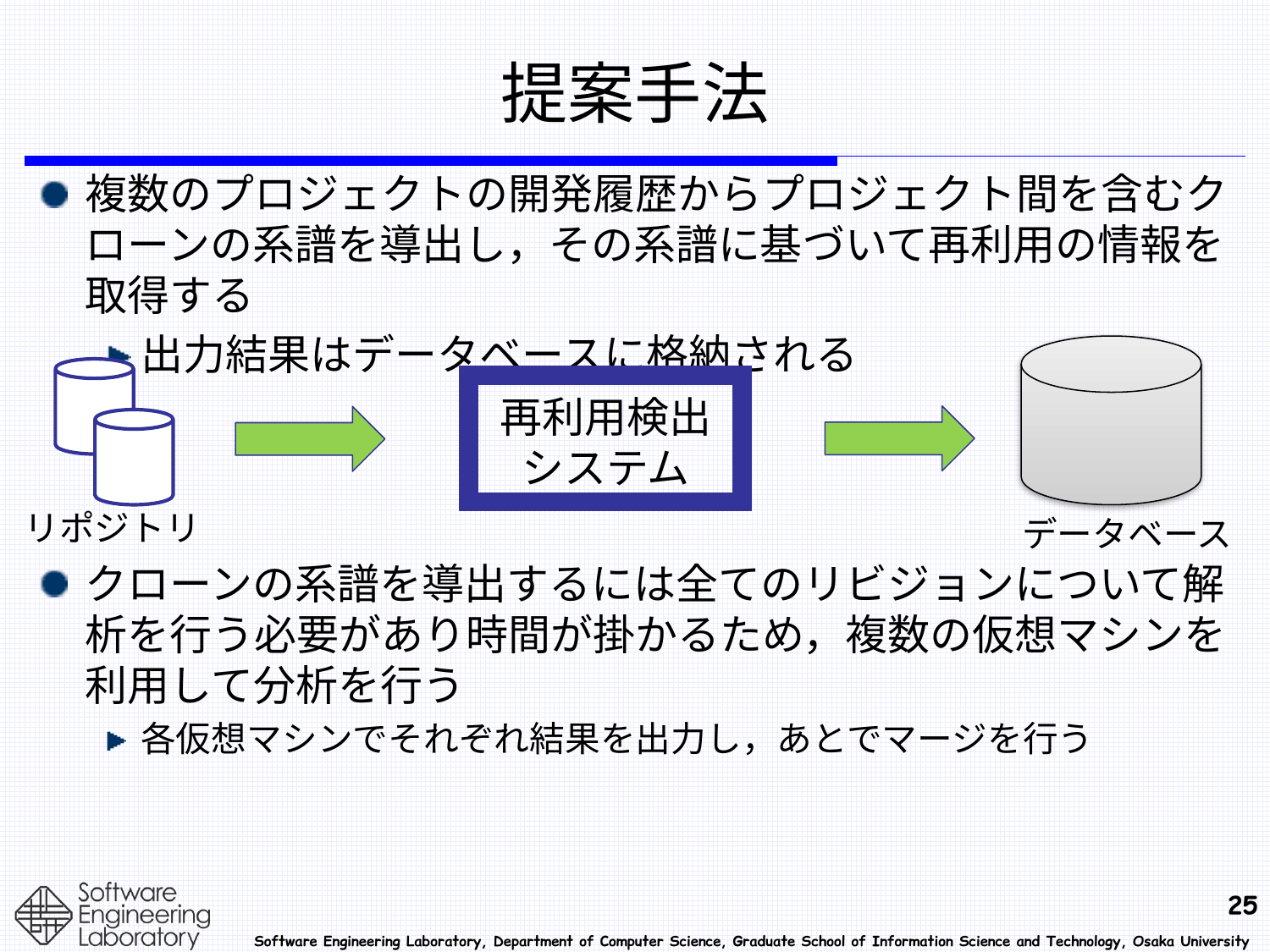

# 提案手法
複数のプロジェクトの開発履歴からプロジェクト間を含むクローンの系譜を導出し，その系譜に基づいて再利用の情報を取得する
出力結果はデータベースに格納される

再利用検出
システム

リポジトリ
データベース
クローンの系譜を導出するには全てのリビジョンについて解析を行う必要があり時間が掛かるため，複数の仮想マシンを利用して分析を行う
各仮想マシンでそれぞれ結果を出力し，あとでマージを行う